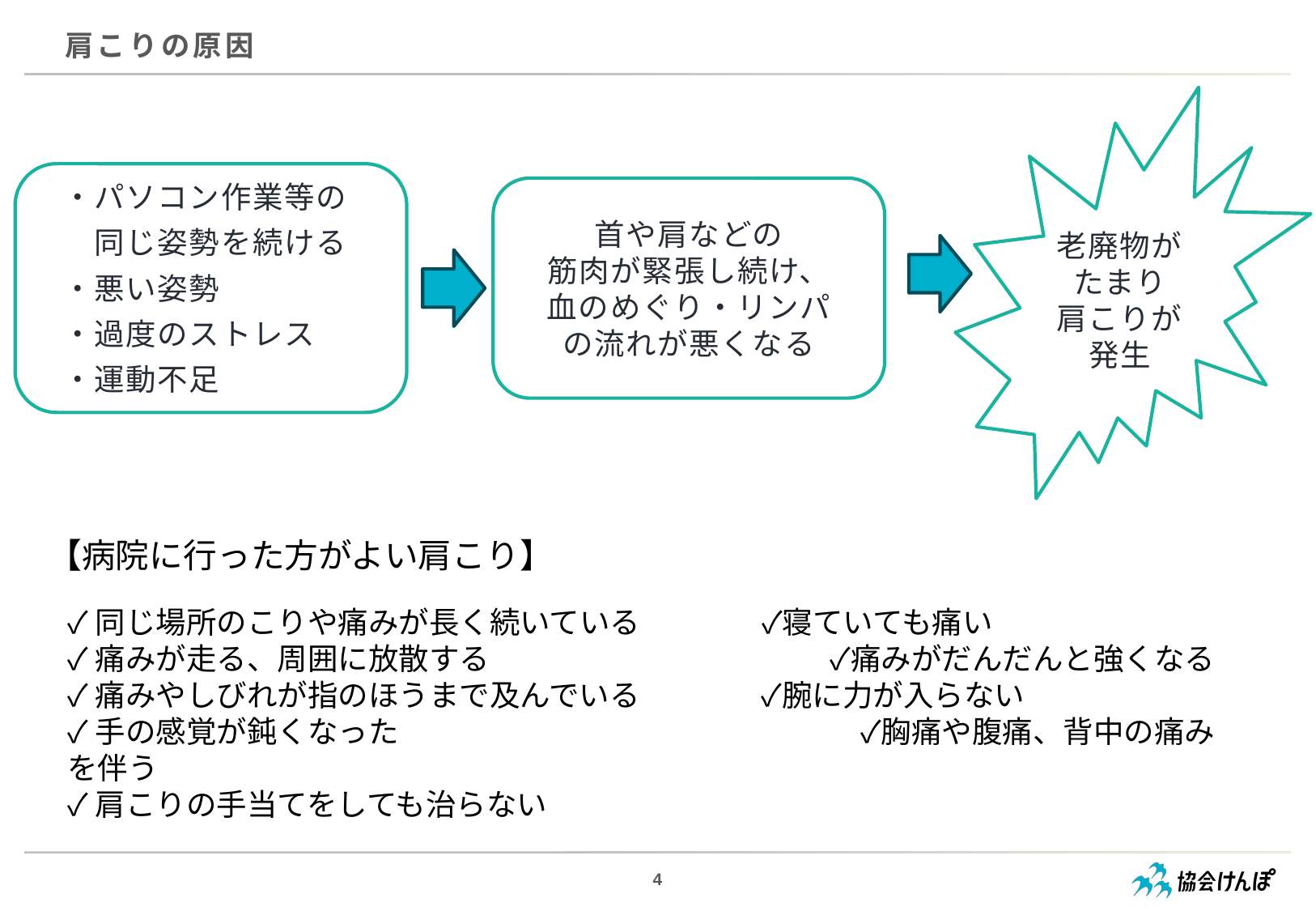

肩こりの原因

老廃物がたまり
肩こりが発生

・パソコン作業等の
　同じ姿勢を続ける
・悪い姿勢
・過度のストレス
・運動不足

首や肩などの
筋肉が緊張し続け、
血のめぐり・リンパ
の流れが悪くなる

【病院に行った方がよい肩こり】
✓同じ場所のこりや痛みが長く続いている　　　　✓寝ていても痛い
✓痛みが走る、周囲に放散する　　　　　　　　　　　 ✓痛みがだんだんと強くなる
✓痛みやしびれが指のほうまで及んでいる　　　　✓腕に力が入らない
✓手の感覚が鈍くなった　　　　　　　　　　　　　　　 ✓胸痛や腹痛、背中の痛みを伴う
✓肩こりの手当てをしても治らない